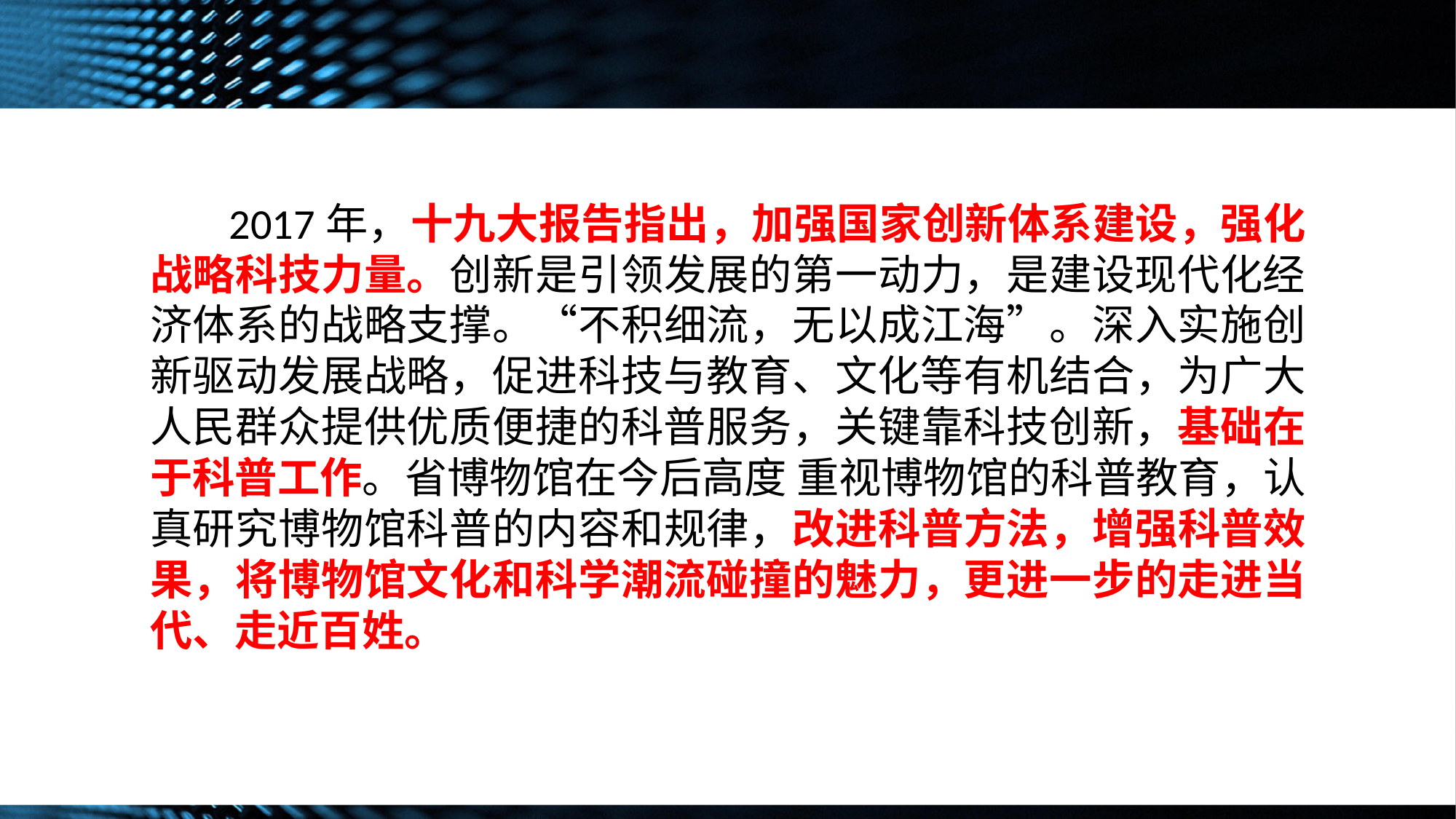

2017年，十九大报告指出，加强国家创新体系建设，强化战略科技力量。创新是引领发展的第一动力，是建设现代化经济体系的战略支撑。“不积细流，无以成江海”。深入实施创新驱动发展战略，促进科技与教育、文化等有机结合，为广大人民群众提供优质便捷的科普服务，关键靠科技创新，基础在于科普工作。省博物馆在今后高度 重视博物馆的科普教育，认真研究博物馆科普的内容和规律，改进科普方法，增强科普效果，将博物馆文化和科学潮流碰撞的魅力，更进一步的走进当代、走近百姓。